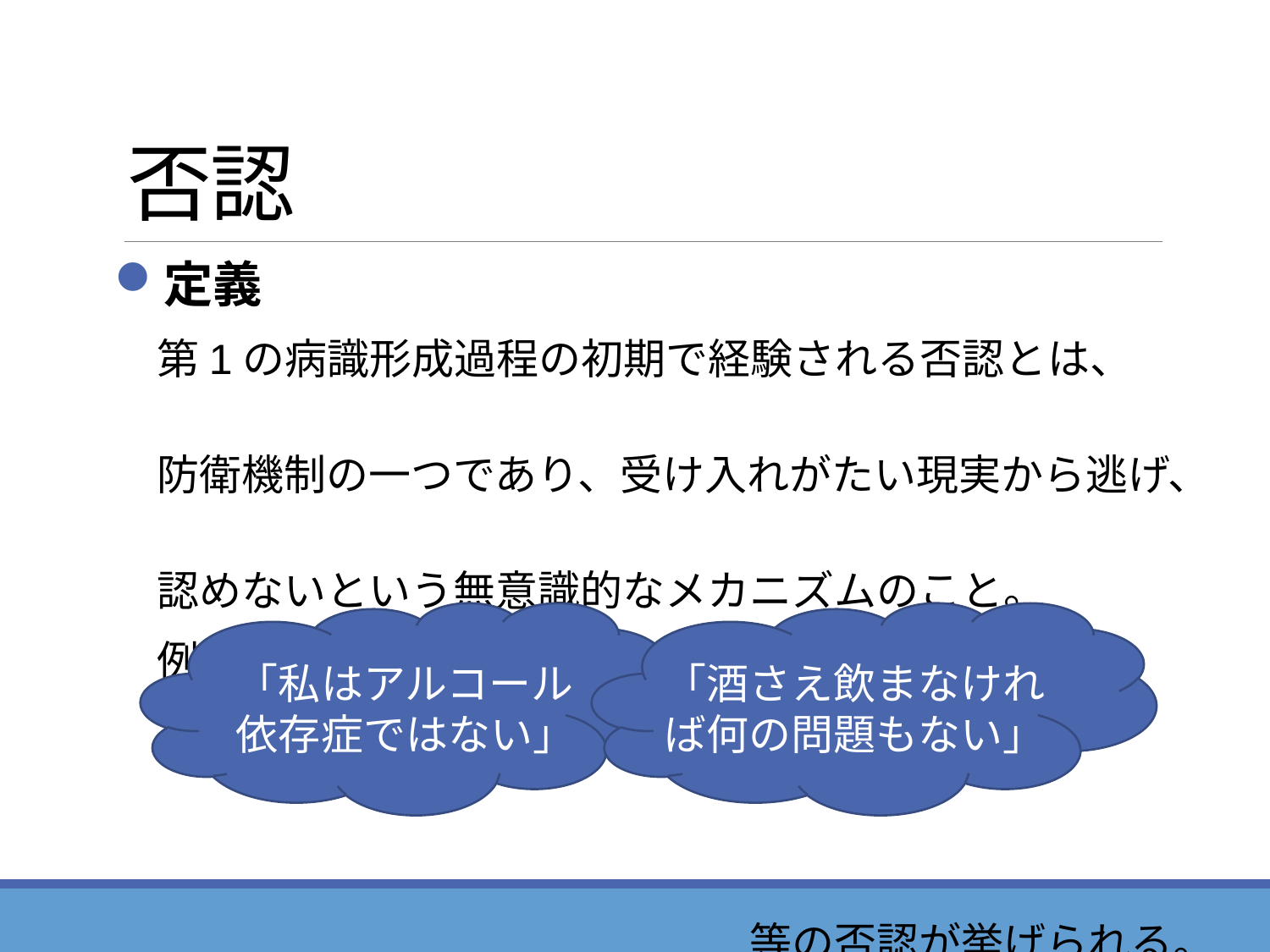

# 否認
定義
　第1の病識形成過程の初期で経験される否認とは、
　防衛機制の一つであり、受け入れがたい現実から逃げ、
　認めないという無意識的なメカニズムのこと。
　例えば・・・

　　　　　　　　　　　　　　　等の否認が挙げられる。

「私はアルコール依存症ではない」
「酒さえ飲まなければ何の問題もない」